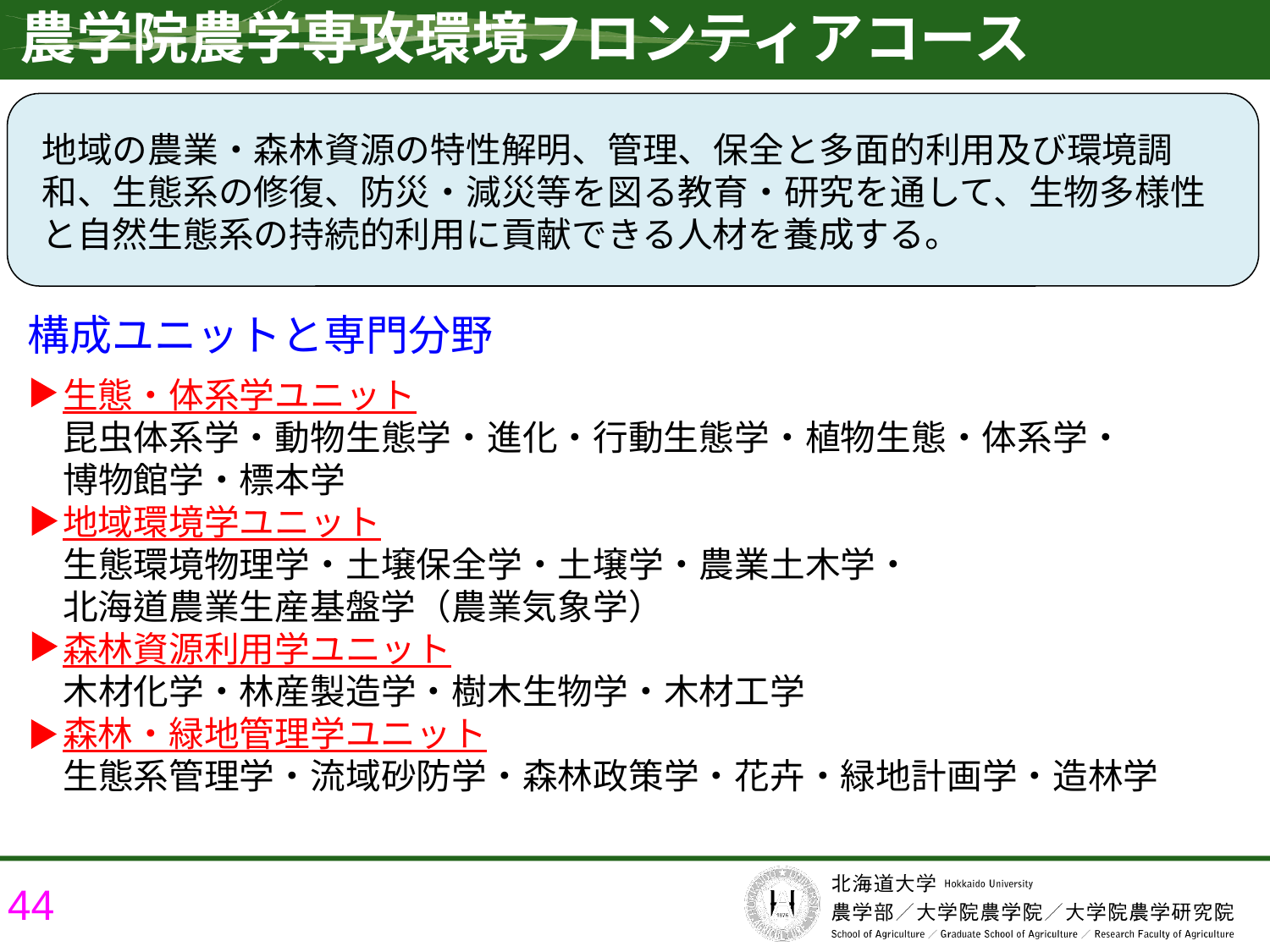

農学院農学専攻環境フロンティアコース

地域の農業・森林資源の特性解明、管理、保全と多面的利用及び環境調和、生態系の修復、防災・減災等を図る教育・研究を通して、生物多様性と自然生態系の持続的利用に貢献できる人材を養成する。
構成ユニットと専門分野
　生態・体系学ユニット
　昆虫体系学・動物生態学・進化・行動生態学・植物生態・体系学・
　博物館学・標本学
　地域環境学ユニット
　生態環境物理学・土壌保全学・土壌学・農業土木学・
　北海道農業生産基盤学（農業気象学）
　森林資源利用学ユニット
　木材化学・林産製造学・樹木生物学・木材工学
　森林・緑地管理学ユニット
　生態系管理学・流域砂防学・森林政策学・花卉・緑地計画学・造林学

44